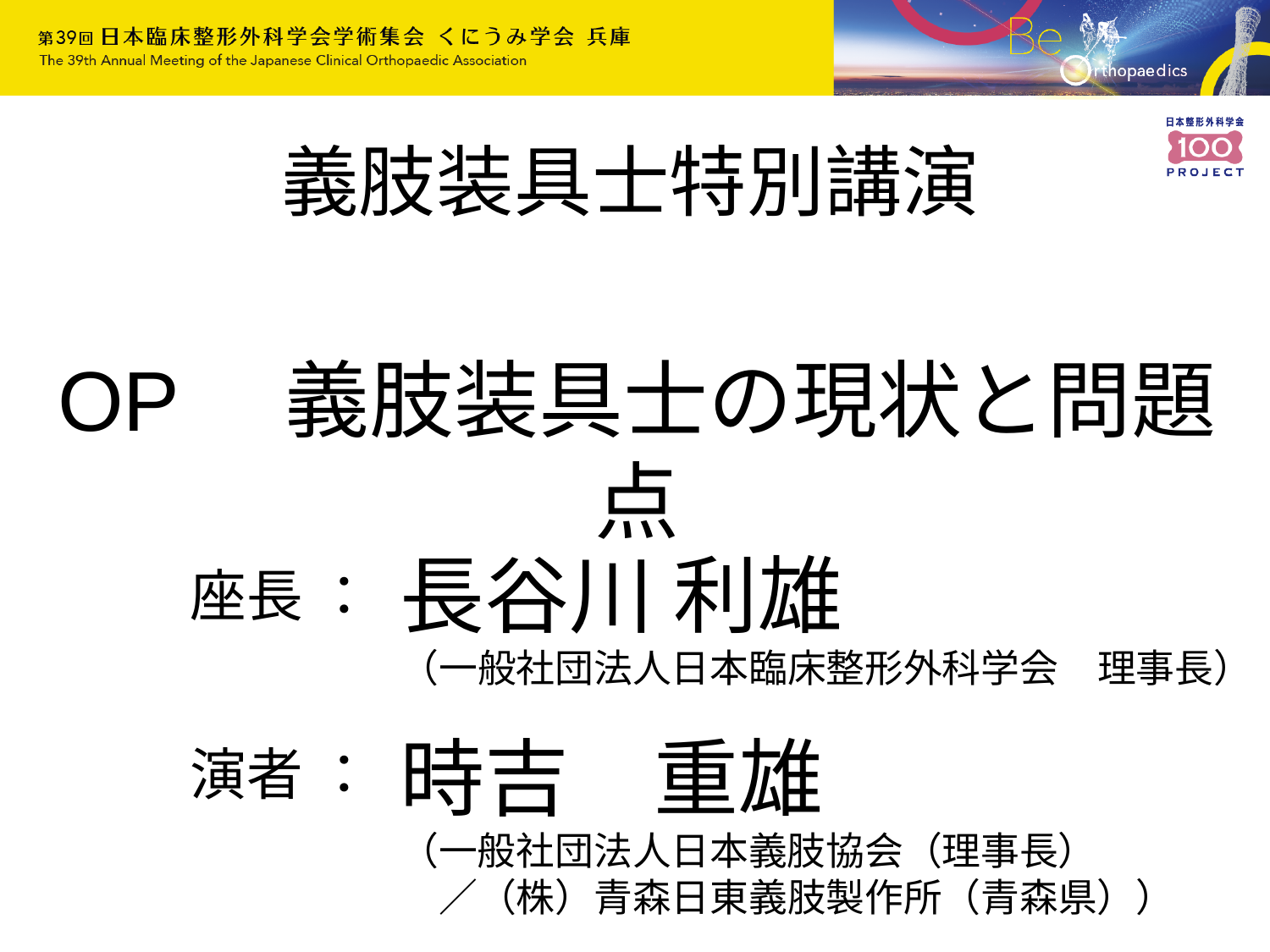

義肢装具士特別講演
OP　義肢装具士の現状と問題点
長谷川 利雄
（一般社団法人日本臨床整形外科学会　理事長）
座長 ：
時吉　重雄
（一般社団法人日本義肢協会（理事長）
　／（株）青森日東義肢製作所（青森県））
演者 ：